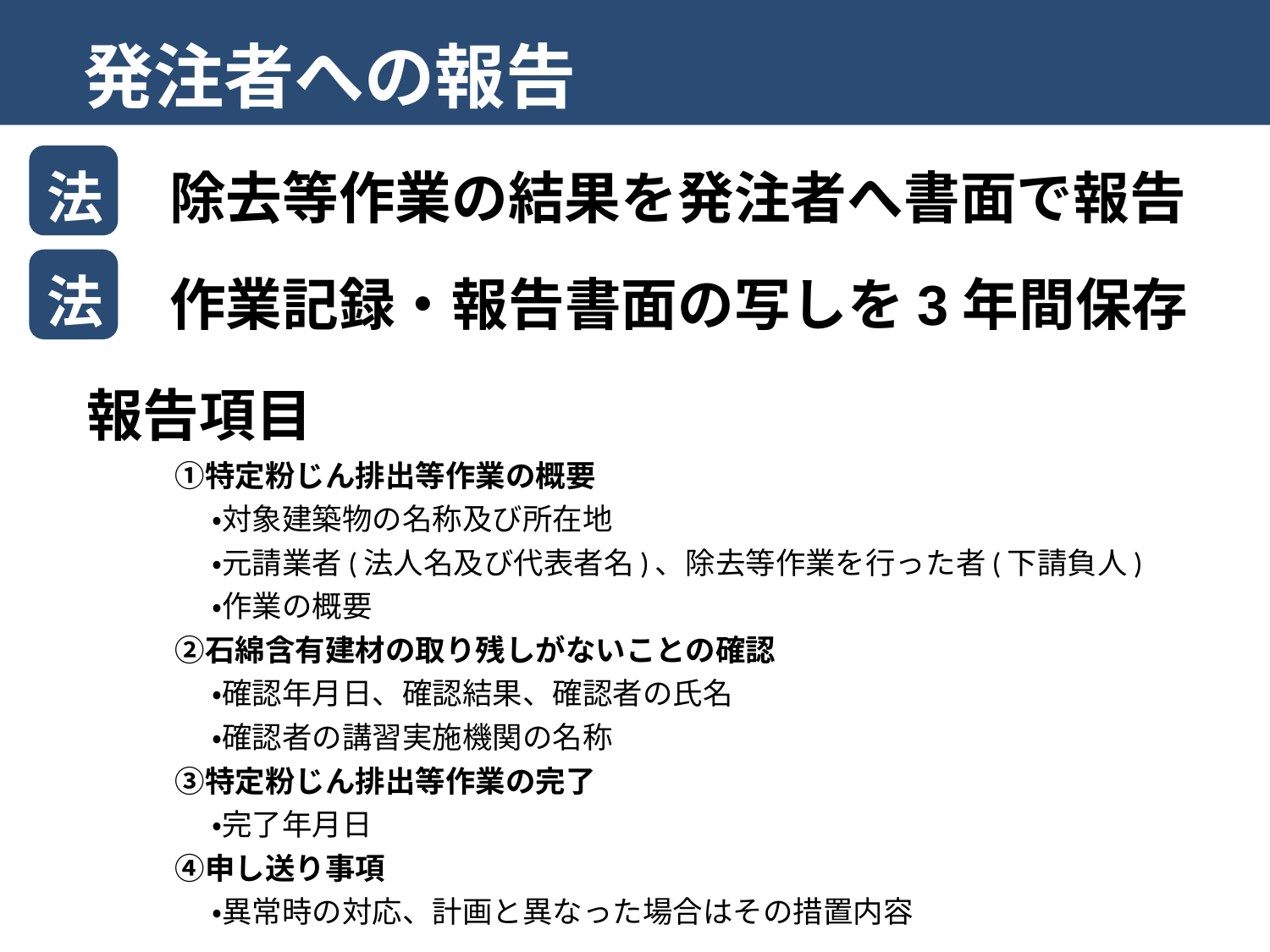

発注者への報告

法
法
除去等作業の結果を発注者へ書面で報告

法
作業記録・報告書面の写しを3年間保存
報告項目
　①特定粉じん排出等作業の概要
　　 ・対象建築物の名称及び所在地
　　 ・元請業者(法人名及び代表者名)、除去等作業を行った者(下請負人)
　　 ・作業の概要
　②石綿含有建材の取り残しがないことの確認
　　 ・確認年月日、確認結果、確認者の氏名
　　 ・確認者の講習実施機関の名称
　③特定粉じん排出等作業の完了
　　 ・完了年月日
　④申し送り事項
　　 ・異常時の対応、計画と異なった場合はその措置内容